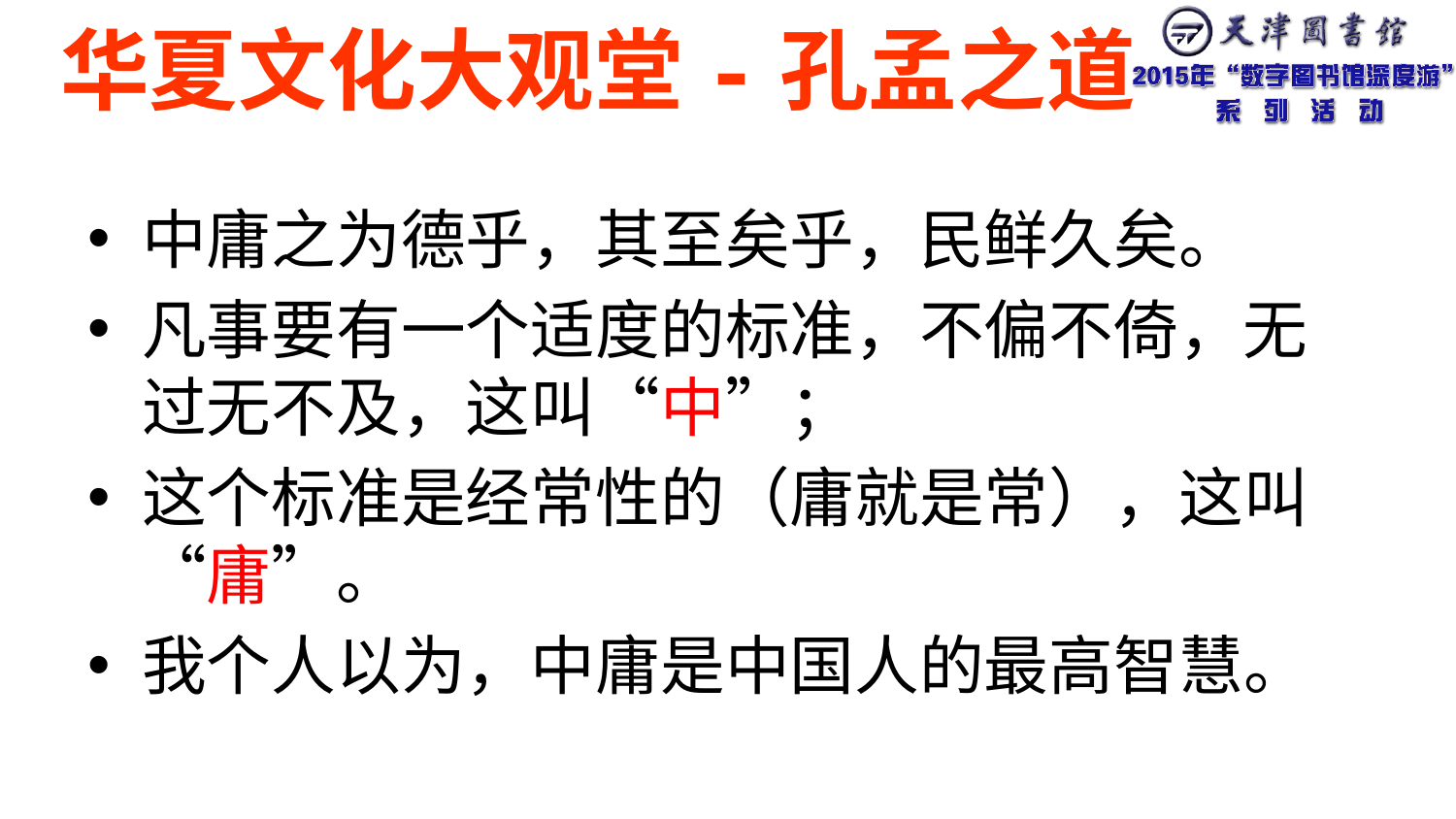

# 华夏文化大观堂-孔孟之道
中庸之为德乎，其至矣乎，民鲜久矣。
凡事要有一个适度的标准，不偏不倚，无过无不及，这叫“中”；
这个标准是经常性的（庸就是常），这叫“庸”。
我个人以为，中庸是中国人的最高智慧。